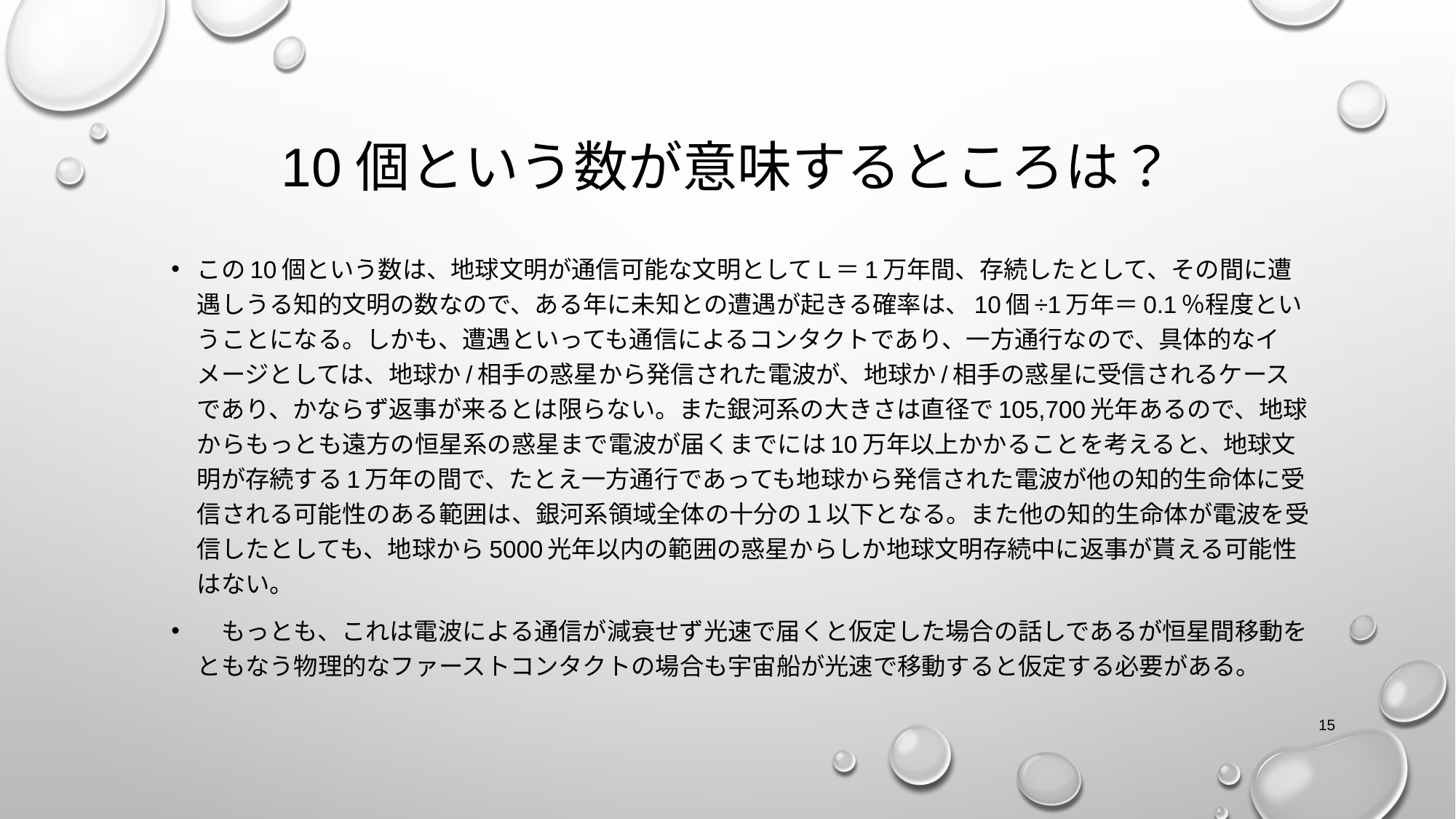

# 10個という数が意味するところは？
この10個という数は、地球文明が通信可能な文明としてL＝1万年間、存続したとして、その間に遭遇しうる知的文明の数なので、ある年に未知との遭遇が起きる確率は、10個÷1万年＝0.1％程度ということになる。しかも、遭遇といっても通信によるコンタクトであり、一方通行なので、具体的なイメージとしては、地球か/相手の惑星から発信された電波が、地球か/相手の惑星に受信されるケースであり、かならず返事が来るとは限らない。また銀河系の大きさは直径で105,700光年あるので、地球からもっとも遠方の恒星系の惑星まで電波が届くまでには10万年以上かかることを考えると、地球文明が存続する1万年の間で、たとえ一方通行であっても地球から発信された電波が他の知的生命体に受信される可能性のある範囲は、銀河系領域全体の十分の１以下となる。また他の知的生命体が電波を受信したとしても、地球から5000光年以内の範囲の惑星からしか地球文明存続中に返事が貰える可能性はない。
　もっとも、これは電波による通信が減衰せず光速で届くと仮定した場合の話しであるが恒星間移動をともなう物理的なファーストコンタクトの場合も宇宙船が光速で移動すると仮定する必要がある。

15